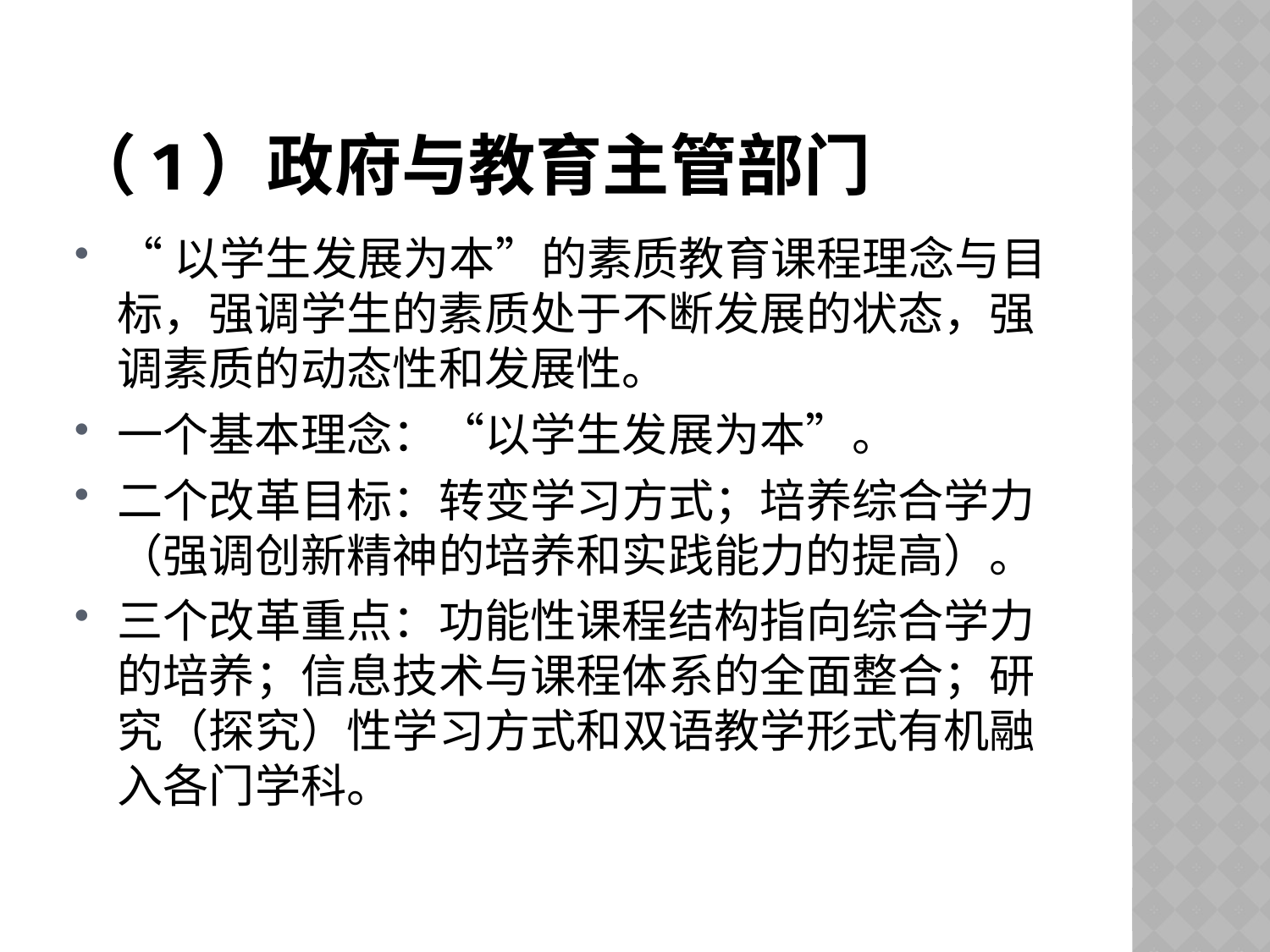

# （1）政府与教育主管部门
“以学生发展为本”的素质教育课程理念与目标，强调学生的素质处于不断发展的状态，强调素质的动态性和发展性。
一个基本理念：“以学生发展为本”。
二个改革目标：转变学习方式；培养综合学力（强调创新精神的培养和实践能力的提高）。
三个改革重点：功能性课程结构指向综合学力的培养；信息技术与课程体系的全面整合；研究（探究）性学习方式和双语教学形式有机融入各门学科。